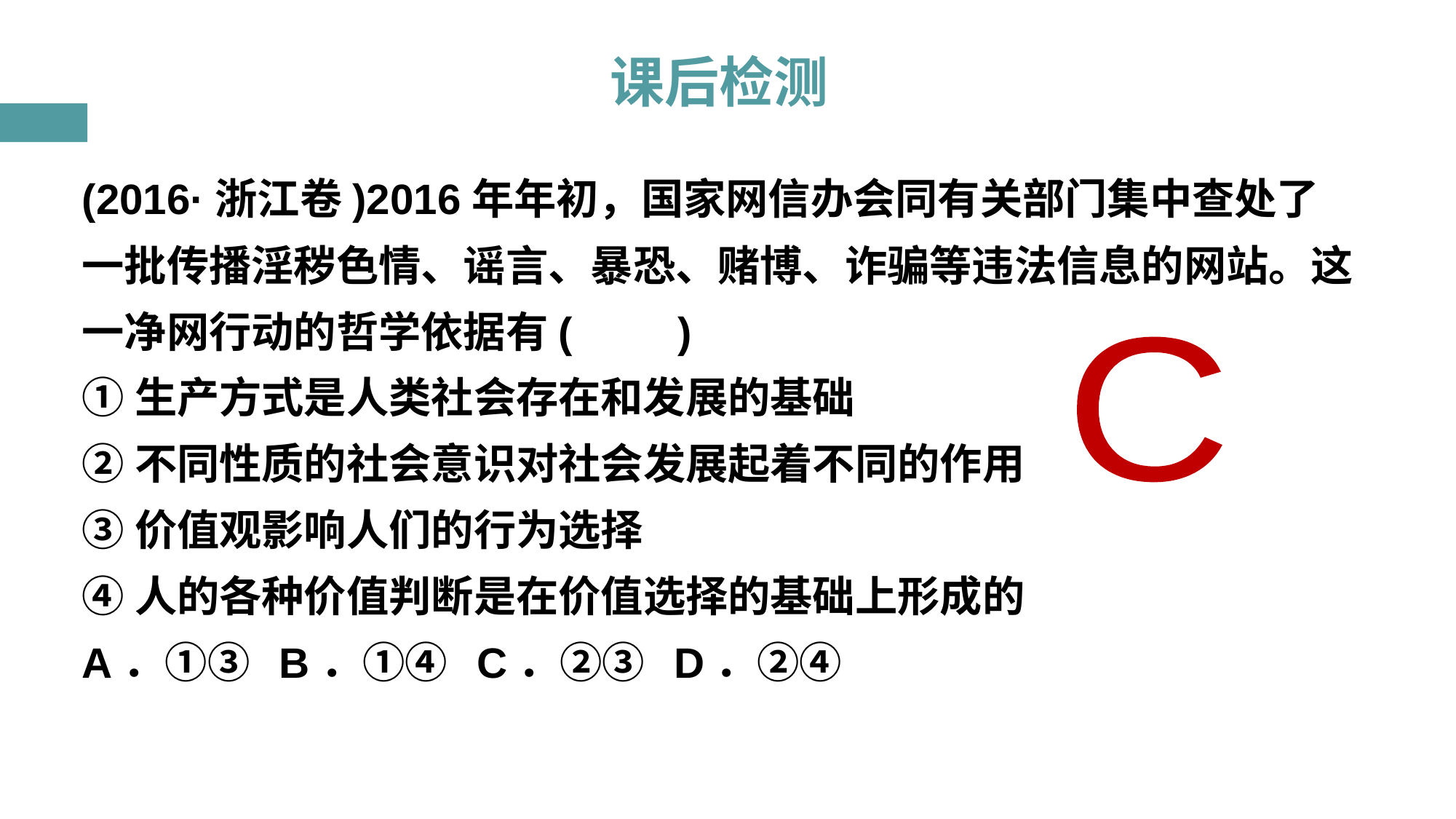

# 课后检测
(2016·浙江卷)2016年年初，国家网信办会同有关部门集中查处了一批传播淫秽色情、谣言、暴恐、赌博、诈骗等违法信息的网站。这一净网行动的哲学依据有(　　)
①生产方式是人类社会存在和发展的基础
②不同性质的社会意识对社会发展起着不同的作用
③价值观影响人们的行为选择
④人的各种价值判断是在价值选择的基础上形成的
A．①③  B．①④  C．②③  D．②④
C